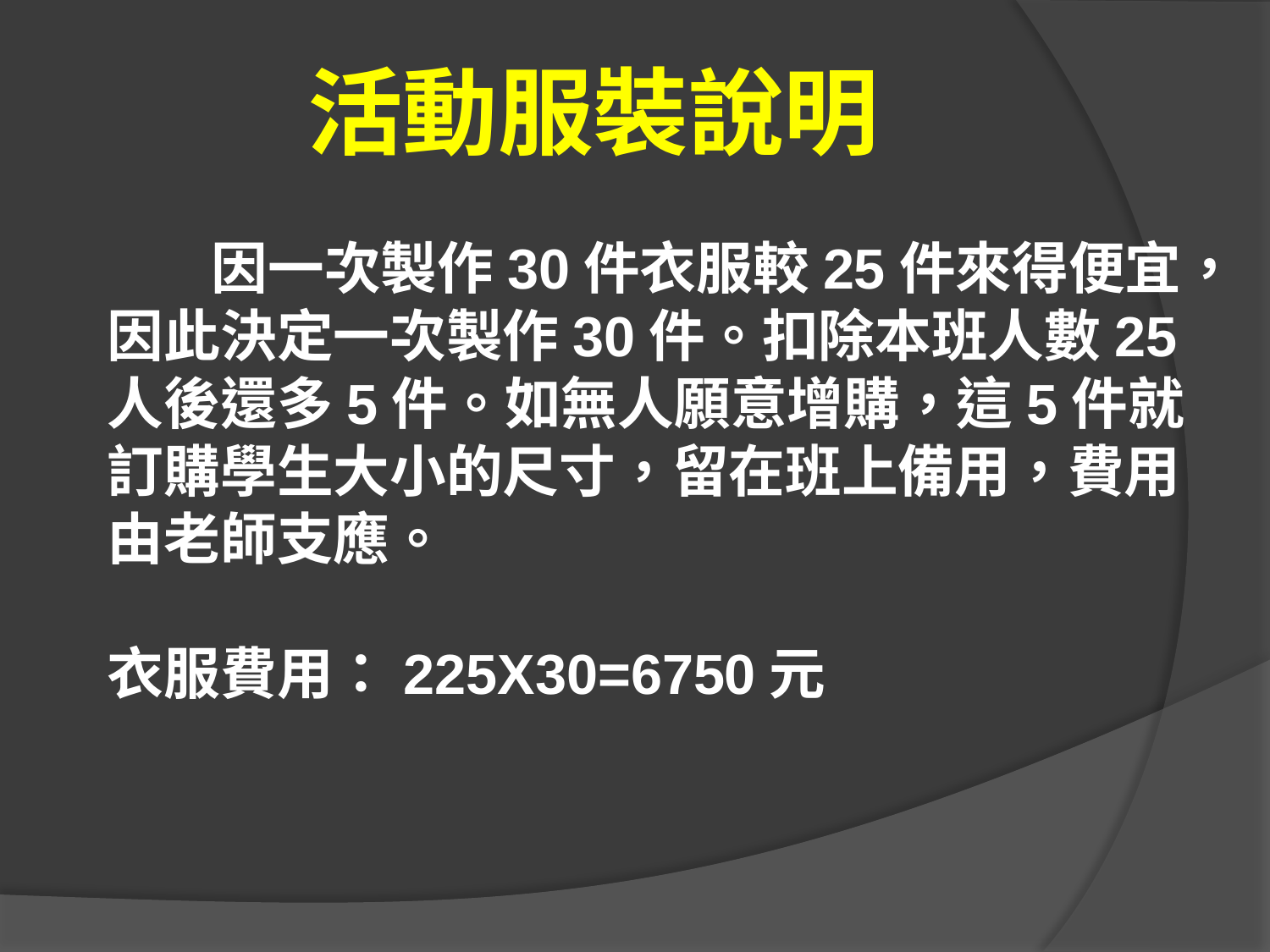

活動服裝說明
       因一次製作30件衣服較25件來得便宜，因此決定一次製作30件。扣除本班人數25人後還多5件。如無人願意增購，這5件就訂購學生大小的尺寸，留在班上備用，費用由老師支應。

衣服費用：225X30=6750元